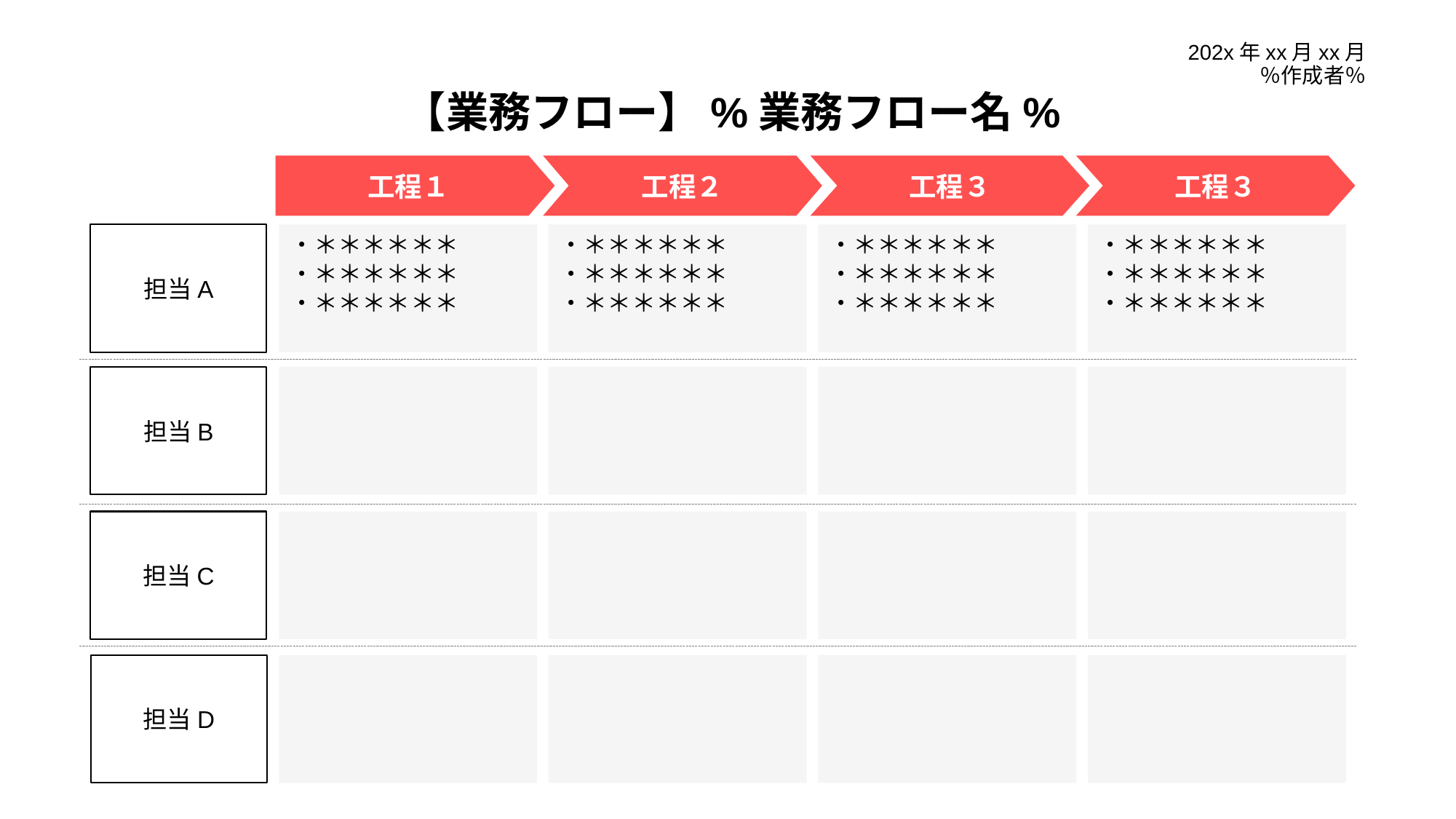

202x年xx月xx月
 ％作成者％
# 【業務フロー】%業務フロー名%
工程１
工程２
工程３
工程３
担当A
・＊＊＊＊＊＊
・＊＊＊＊＊＊
・＊＊＊＊＊＊
・＊＊＊＊＊＊
・＊＊＊＊＊＊
・＊＊＊＊＊＊

・＊＊＊＊＊＊
・＊＊＊＊＊＊
・＊＊＊＊＊＊

・＊＊＊＊＊＊
・＊＊＊＊＊＊
・＊＊＊＊＊＊

担当B

担当C

担当D